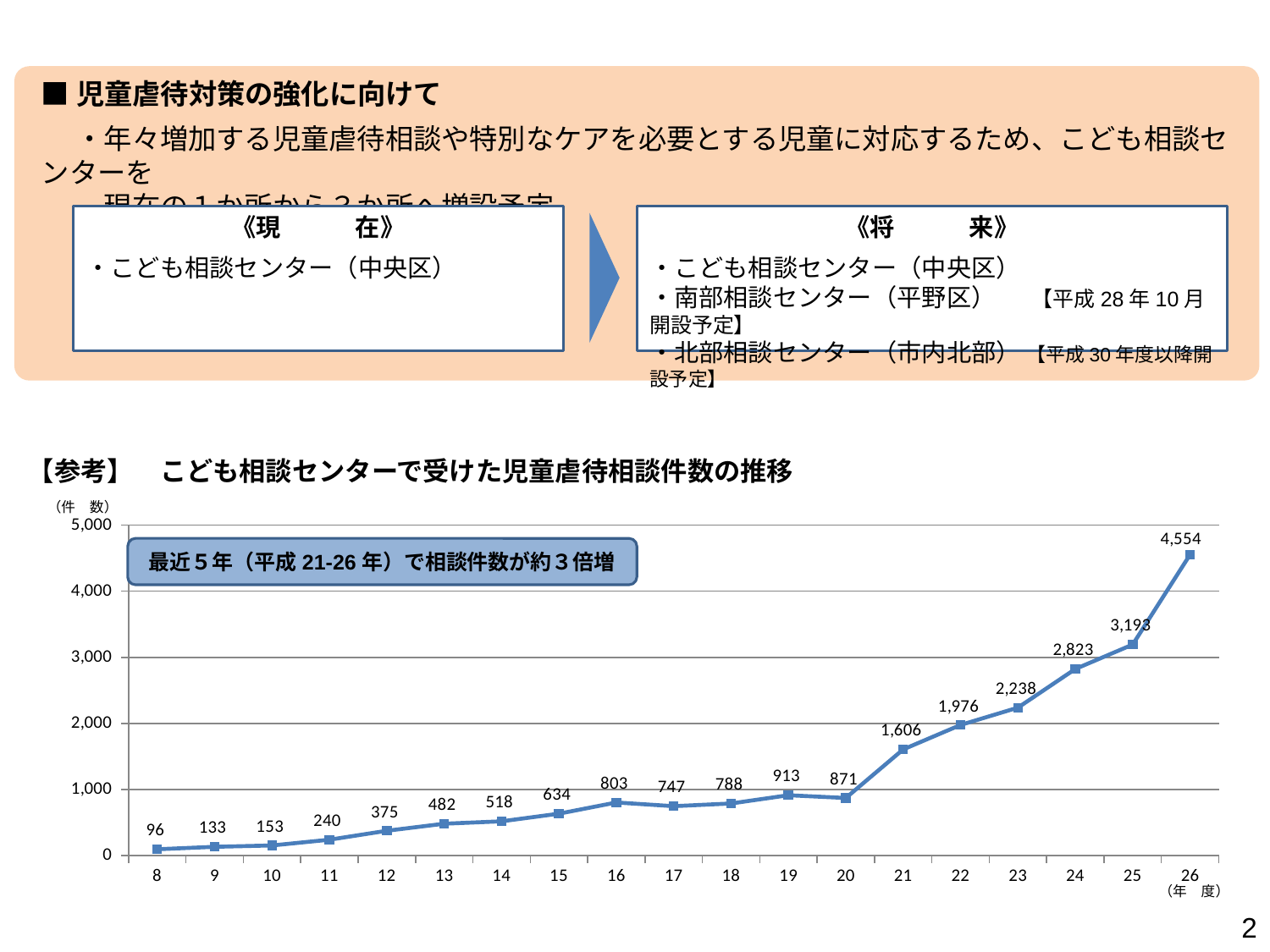

■児童虐待対策の強化に向けて

　 ・年々増加する児童虐待相談や特別なケアを必要とする児童に対応するため、こども相談センターを
　　 現在の１か所から３か所へ増設予定

《現　　　在》

・こども相談センター（中央区）
《将　　　来》

・こども相談センター（中央区）
・南部相談センター（平野区）　  【平成28年10月開設予定】
・北部相談センター（市内北部） 【平成30年度以降開設予定】

【参考】　こども相談センターで受けた児童虐待相談件数の推移
（件　数）

### Chart

| Category |  |
|---|---|
| 8 | 96.0 |
| 9 | 133.0 |
| 10 | 153.0 |
| 11 | 240.0 |
| 12 | 375.0 |
| 13 | 482.0 |
| 14 | 518.0 |
| 15 | 634.0 |
| 16 | 803.0 |
| 17 | 747.0 |
| 18 | 788.0 |
| 19 | 913.0 |
| 20 | 871.0 |
| 21 | 1606.0 |
| 22 | 1976.0 |
| 23 | 2238.0 |
| 24 | 2823.0 |
| 25 | 3193.0 |
| 26 | 4554.0 |
最近５年（平成21-26年）で相談件数が約３倍増
（年　度）
2